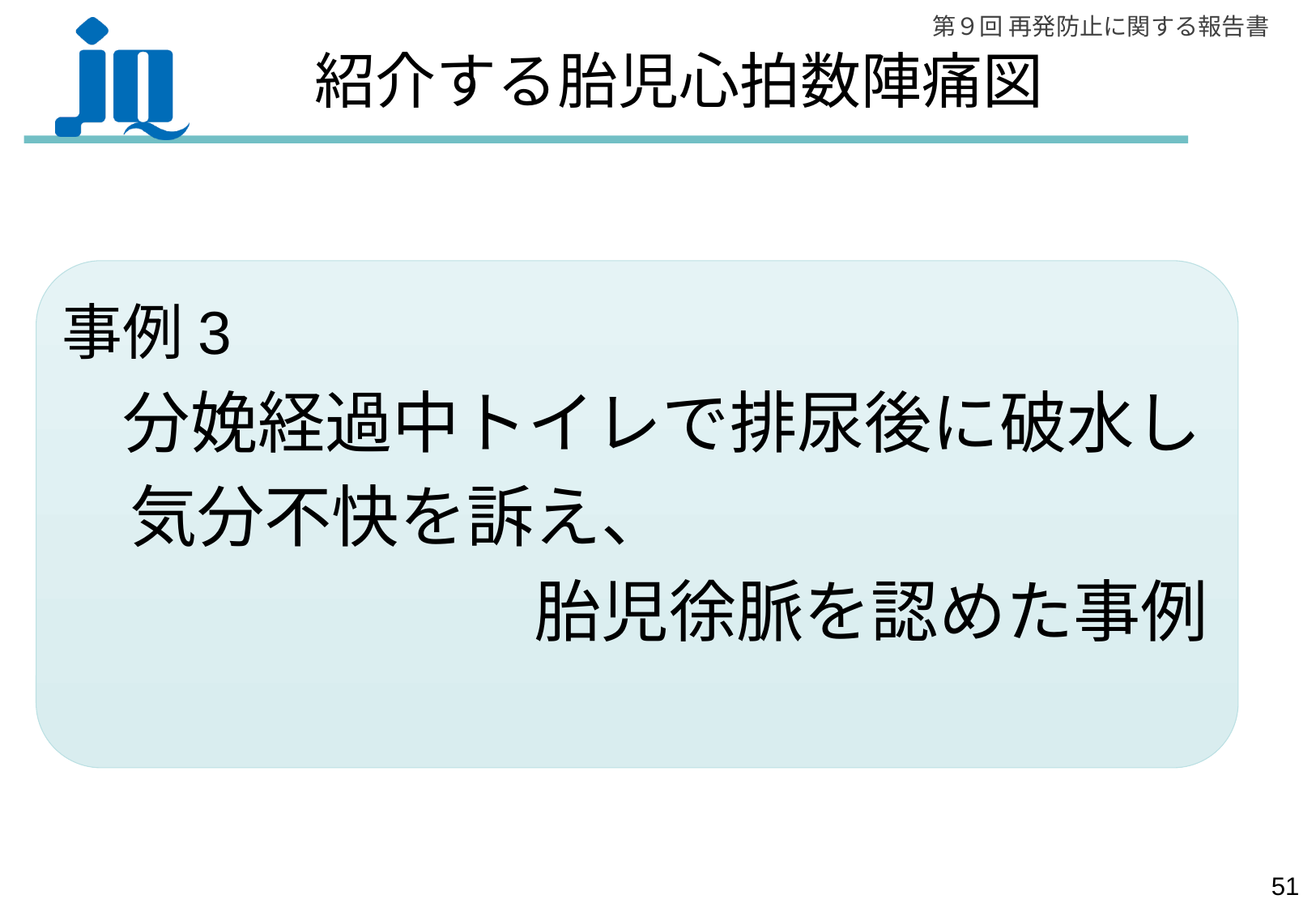

# 紹介する胎児心拍数陣痛図
事例3
　分娩経過中トイレで排尿後に破水し
　気分不快を訴え、
　　　　　　　胎児徐脈を認めた事例

51